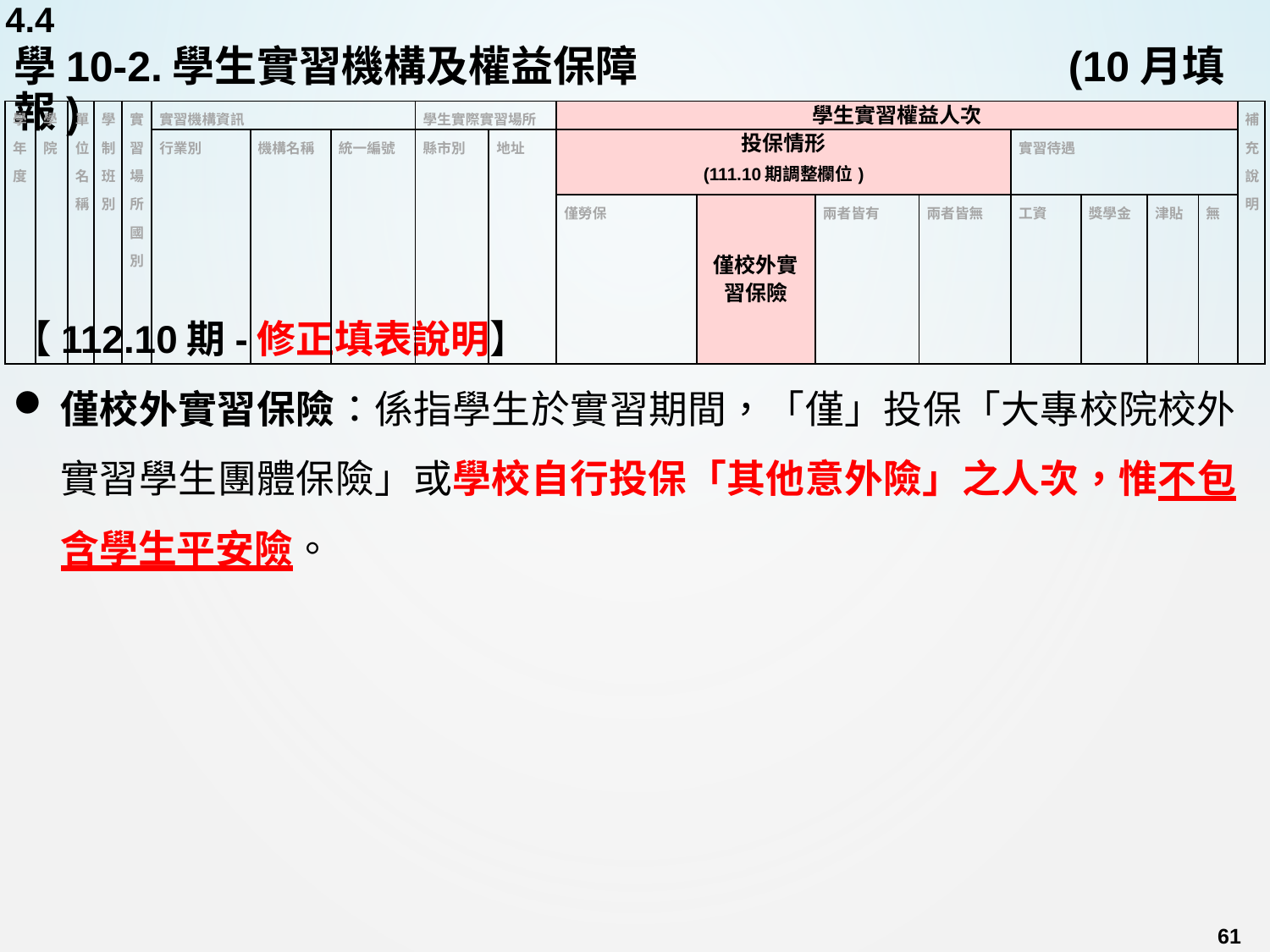

4.4
# 學10-2.學生實習機構及權益保障				   (10月填報)
| 學年度 | 學院 | 單位名稱 | 學制班別 | 實習場所國別 | 實習機構資訊 |  |  | 學生實際實習場所 |  | 學生實習權益人次 |  |  |  |  |  |  |  | 補充說明 |
| --- | --- | --- | --- | --- | --- | --- | --- | --- | --- | --- | --- | --- | --- | --- | --- | --- | --- | --- |
|  |  |  |  |  | 行業別 | 機構名稱 | 統一編號 | 縣市別 | 地址 | 投保情形 (111.10期調整欄位) |  |  |  | 實習待遇 |  |  |  |  |
|  |  |  |  |  |  |  |  |  |  | 僅勞保 | 僅校外實習保險 | 兩者皆有 | 兩者皆無 | 工資 | 獎學金 | 津貼 | 無 |  |
【112.10期-修正填表說明】
僅校外實習保險：係指學生於實習期間，「僅」投保「大專校院校外實習學生團體保險」或學校自行投保「其他意外險」之人次，惟不包含學生平安險。